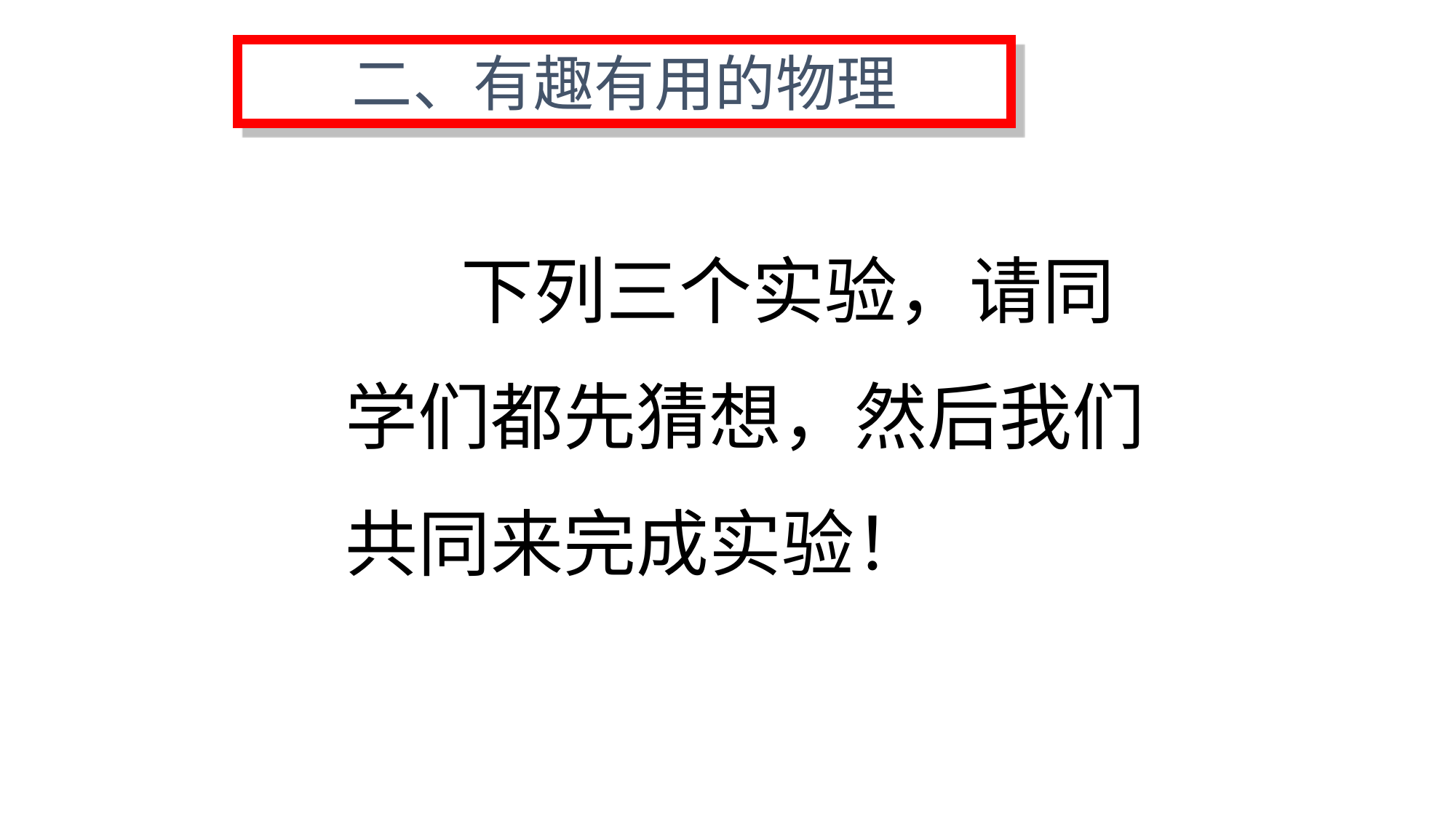

二、有趣有用的物理
      下列三个实验，请同学们都先猜想，然后我们共同来完成实验！